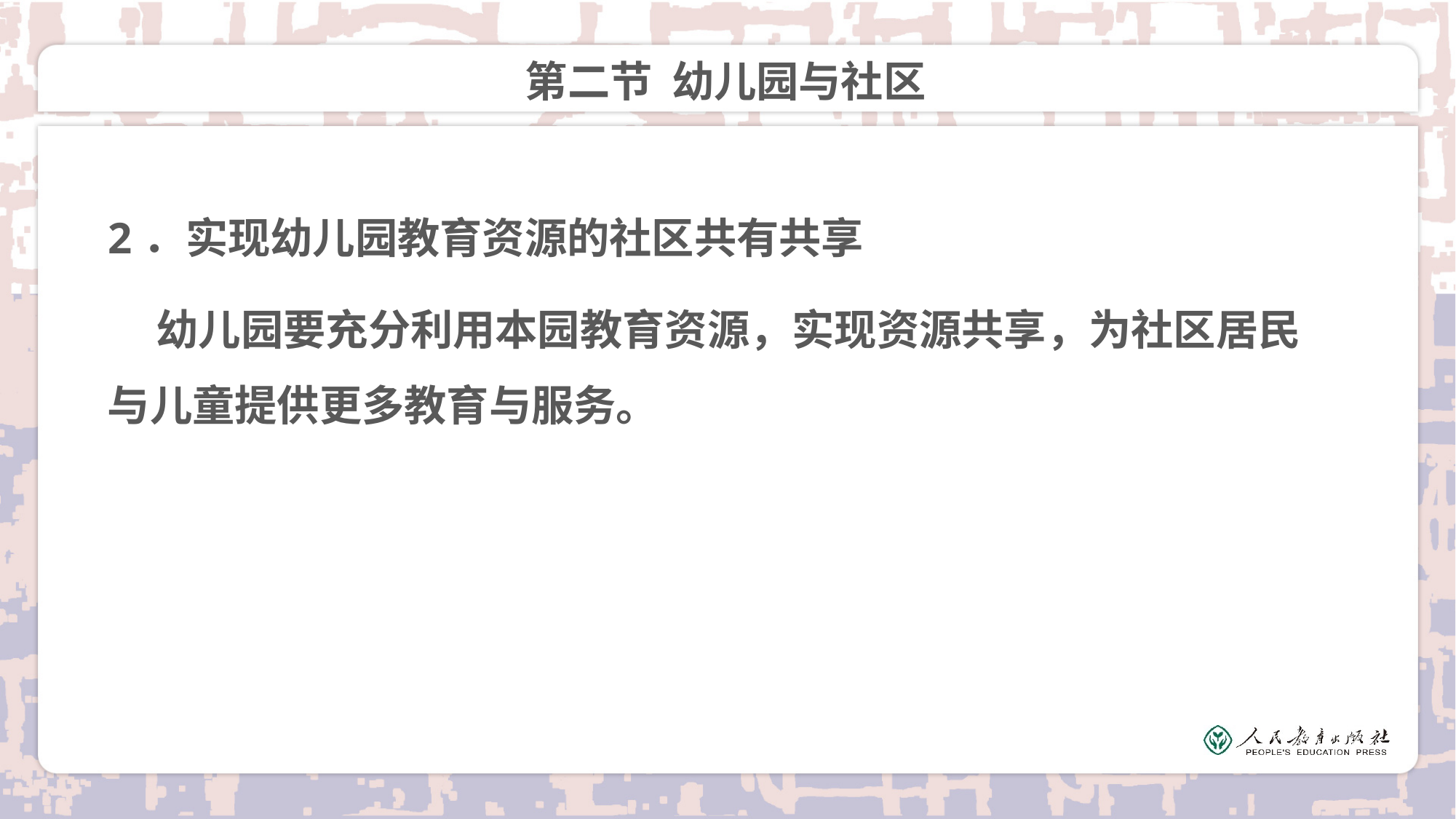

# 第二节  幼儿园与社区
2．实现幼儿园教育资源的社区共有共享
    幼儿园要充分利用本园教育资源，实现资源共享，为社区居民与儿童提供更多教育与服务。